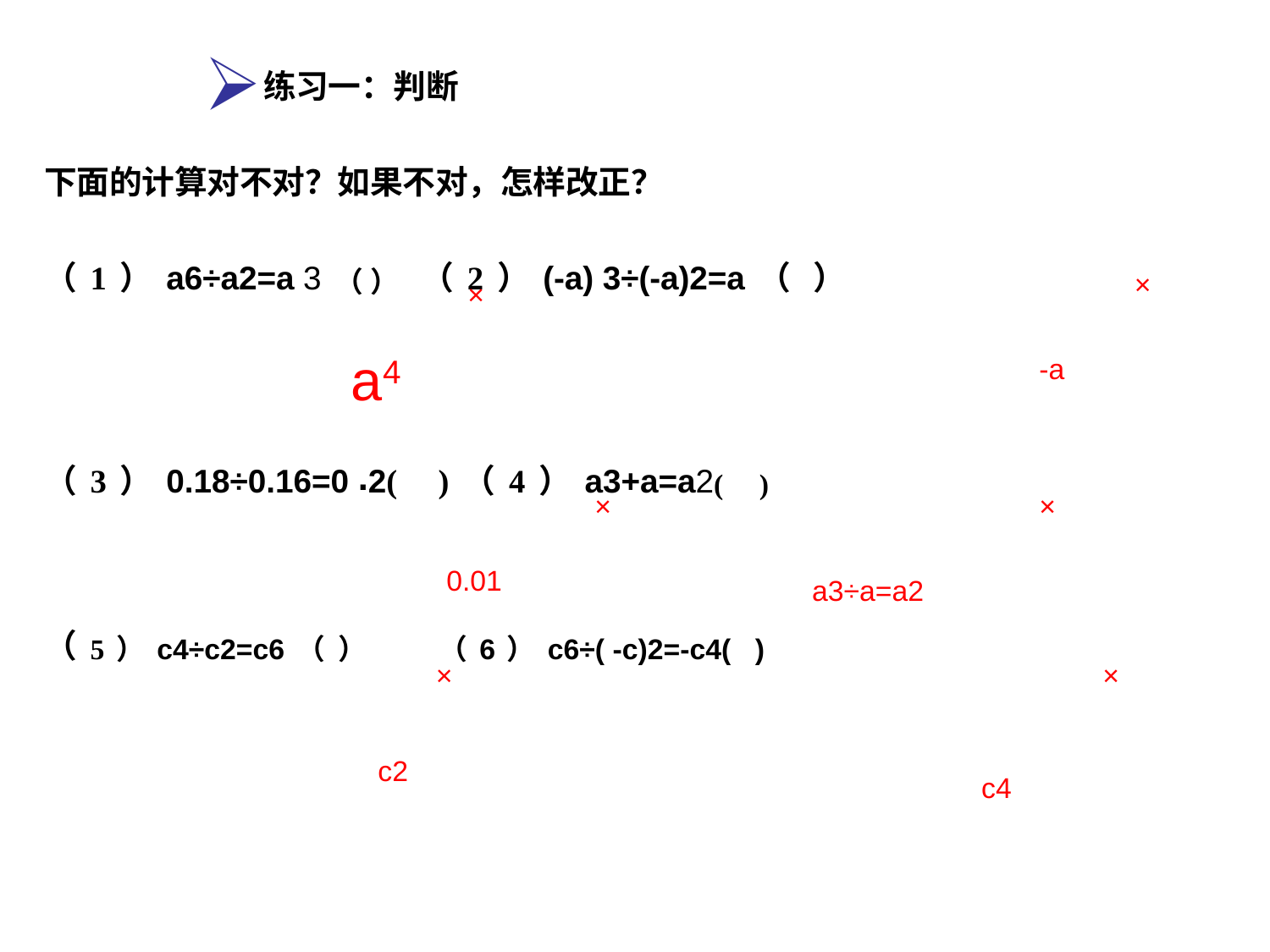

练习一：判断
下面的计算对不对？如果不对，怎样改正？
（1）a6÷a2=a 3（ ）   （2）(-a) 3÷(-a)2=a（   ）

（3）0.18÷0.16=0 .2(     )（4）a3+a=a2(     )

（5）c4÷c2=c6（  ）           （6）c6÷( -c)2=-c4(   )

×
×

a4
-a
×
×
0.01
a3÷a=a2
×
×
c2
c4